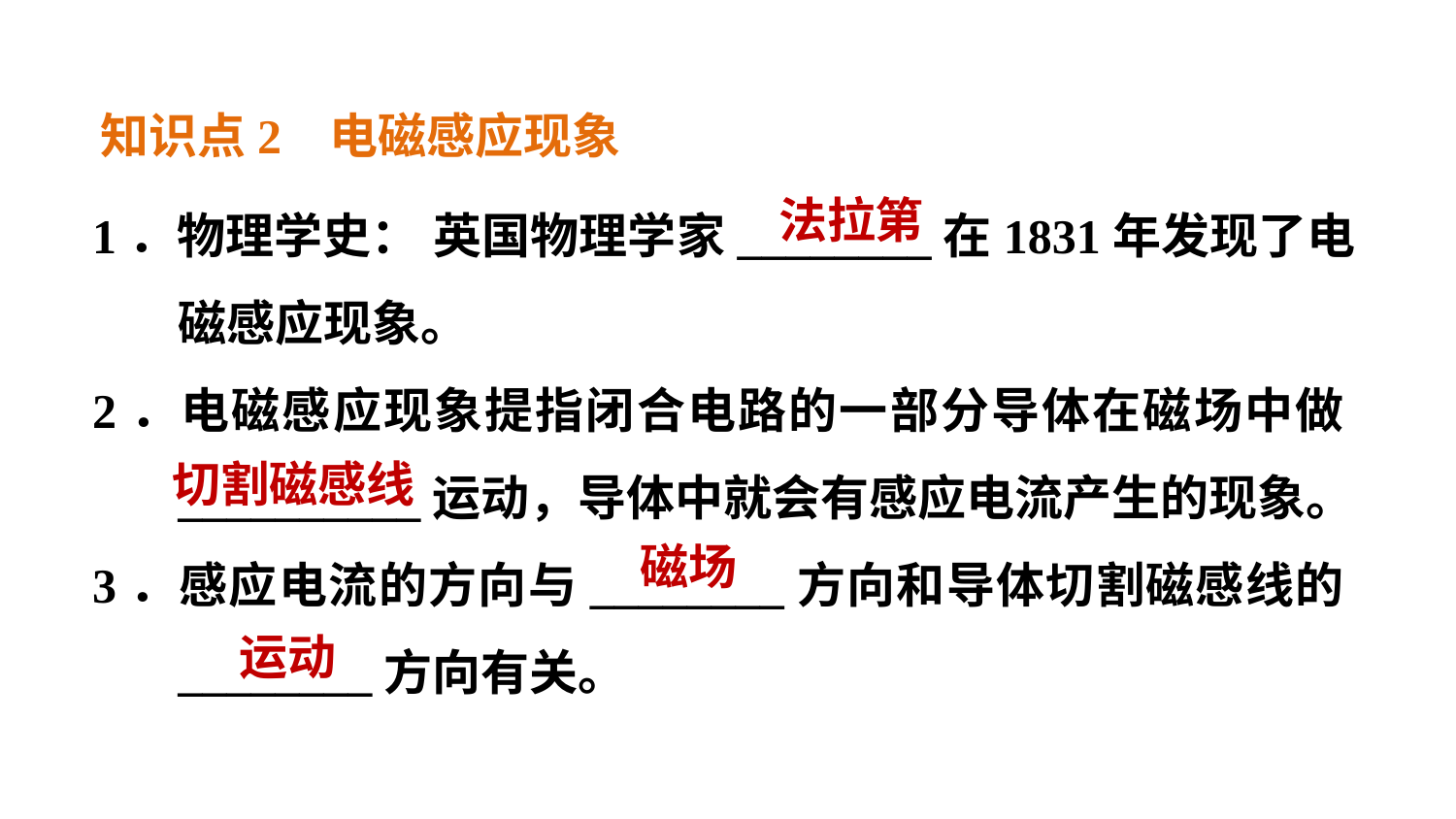

知识点2   电磁感应现象
1．物理学史： 英国物理学家________在1831年发现了电磁感应现象。
2．电磁感应现象提指闭合电路的一部分导体在磁场中做__________运动，导体中就会有感应电流产生的现象。
3．感应电流的方向与________方向和导体切割磁感线的________方向有关。
法拉第
切割磁感线
磁场
运动